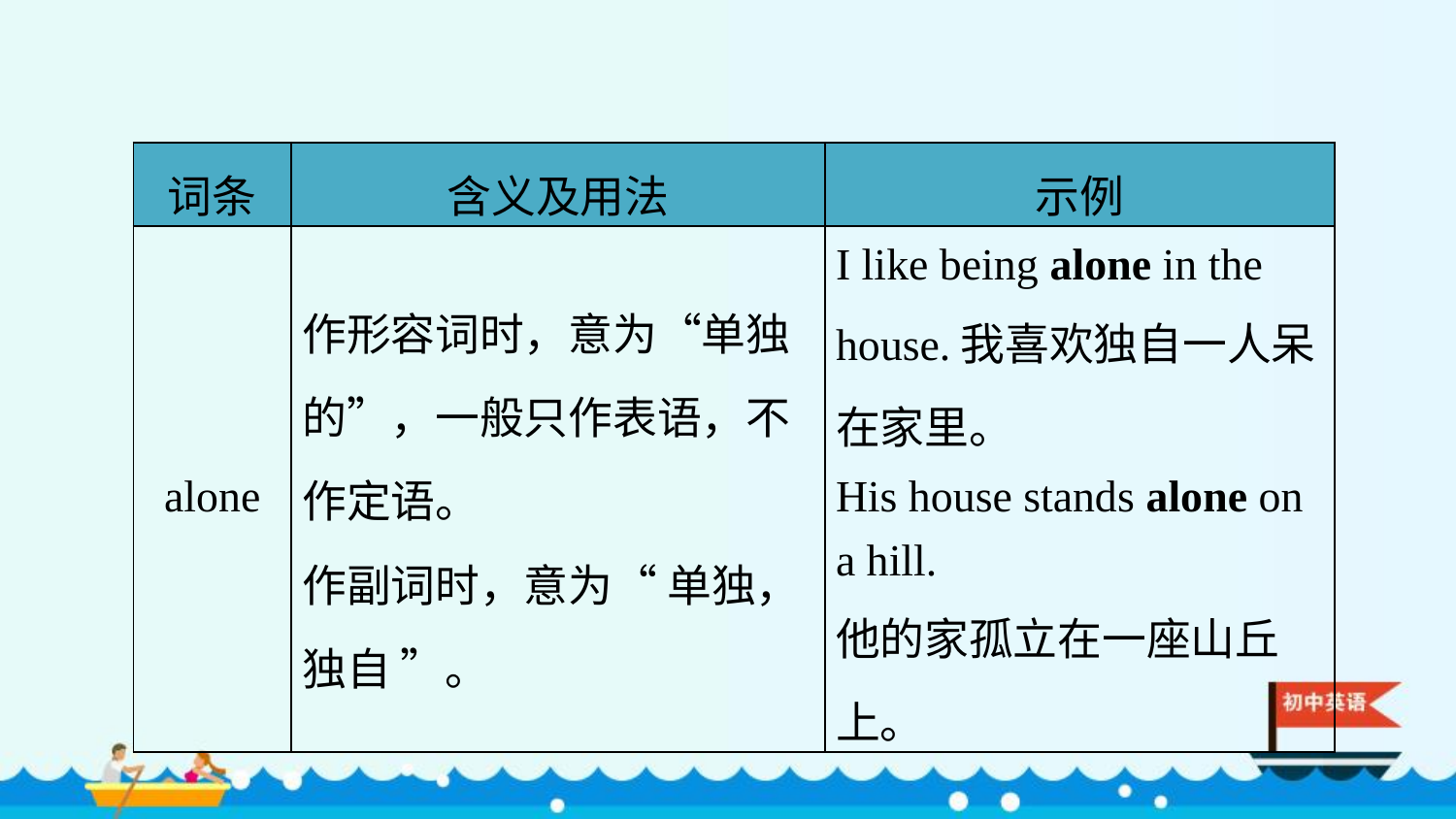

| 词条 | 含义及用法 | 示例 |
| --- | --- | --- |
| alone | 作形容词时，意为“单独的”，一般只作表语，不作定语。 作副词时，意为“ 单独，独自 ”。 | I like being alone in the house.我喜欢独自一人呆在家里。 His house stands alone on a hill. 他的家孤立在一座山丘上。 |